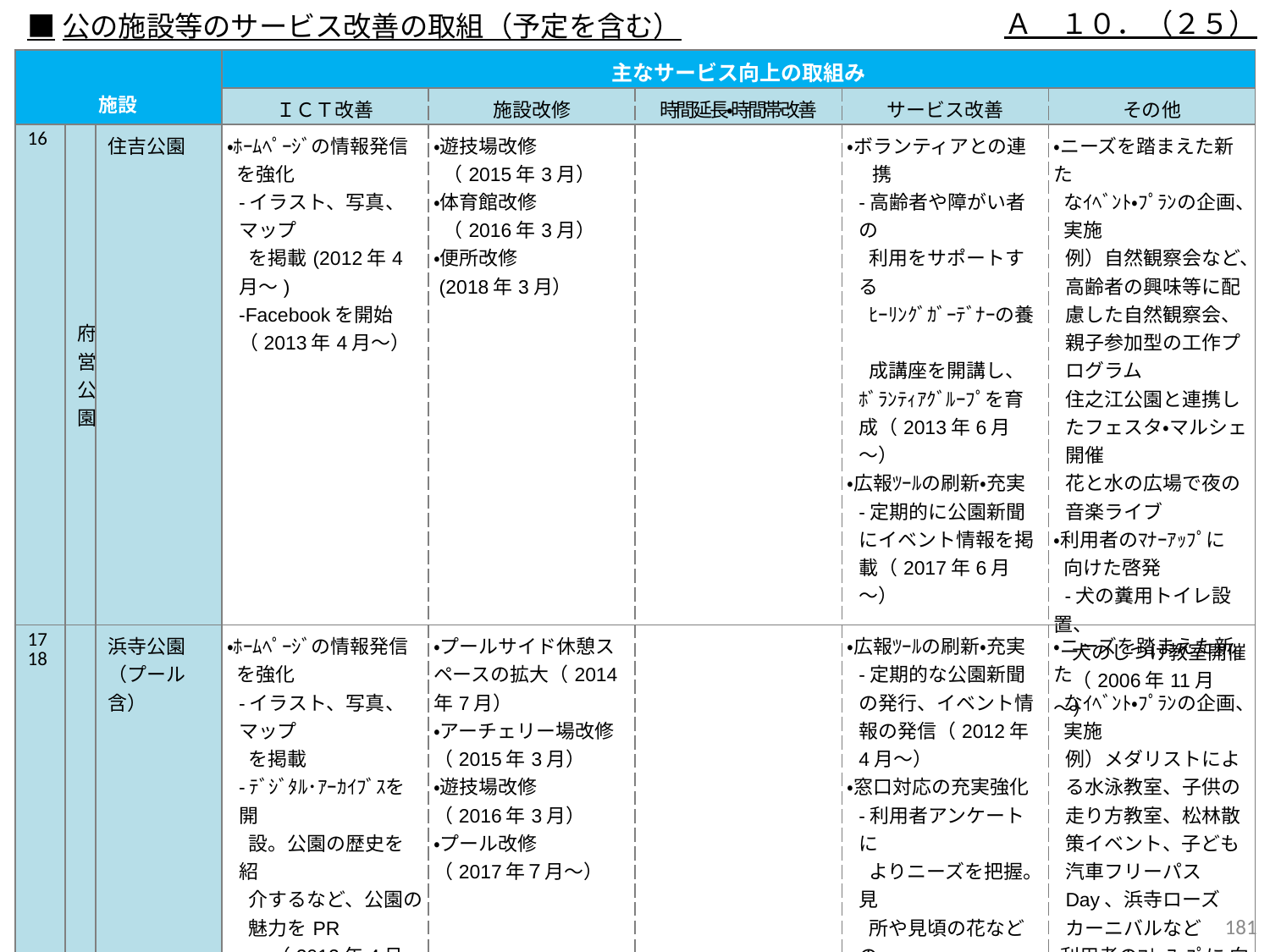

Ａ　１０．（２５）
■公の施設等のサービス改善の取組（予定を含む）
| 施設 |  |  | 主なサービス向上の取組み |  |  |  |  |
| --- | --- | --- | --- | --- | --- | --- | --- |
|  |  |  | ＩＣＴ改善 | 施設改修 | 時間延長・時間帯改善 | サービス改善 | その他 |
| 16 | 府営公園 | 住吉公園 | ・ﾎｰﾑﾍﾟｰｼﾞの情報発信 を強化 -イラスト、写真、マップ を掲載(2012年4月～) -Facebookを開始（2013年4月～） | ・遊技場改修 （2015年3月） ・体育館改修 （2016年3月） ・便所改修 (2018年3月） |  | ・ボランティアとの連携 -高齢者や障がい者の 利用をサポートする ﾋｰﾘﾝｸﾞｶﾞｰﾃﾞﾅｰの養　 成講座を開講し、ﾎﾞﾗﾝﾃｨｱｸﾞﾙｰﾌﾟを育成（2013年6月～） ・広報ﾂｰﾙの刷新・充実 -定期的に公園新聞にイベント情報を掲載（2017年6月～） | ・ニーズを踏まえた新た なｲﾍﾞﾝﾄ・ﾌﾟﾗﾝの企画、 実施 例）自然観察会など、高齢者の興味等に配慮した自然観察会、親子参加型の工作プログラム 住之江公園と連携したフェスタ・マルシェ開催 花と水の広場で夜の音楽ライブ ・利用者のﾏﾅｰｱｯﾌﾟに 向けた啓発 -犬の糞用トイレ設置、 犬のしつけ教室開催 （2006年11月～） |
| 17 18 |  | 浜寺公園 （プール含） | ・ﾎｰﾑﾍﾟｰｼﾞの情報発信 を強化 -イラスト、写真、マップ を掲載 -ﾃﾞｼﾞﾀﾙ･ｱｰｶｲﾌﾞｽを開 設。公園の歴史を紹 介するなど、公園の 魅力をPR （2012年4月～） | ・プールサイド休憩スペースの拡大（2014年7月） ・アーチェリー場改修 （2015年3月） ・遊技場改修 （2016年3月） ・プール改修 （2017年７月～） |  | ・広報ﾂｰﾙの刷新・充実 -定期的な公園新聞の発行、イベント情報の発信（2012年4月～） ・窓口対応の充実強化 -利用者アンケートに よりニーズを把握。見 所や見頃の花などの 情報を職員で共有し、 問合せに対応 ・公園パンフレットの多 言語化（2014年4月～） | ・ニーズを踏まえた新た なｲﾍﾞﾝﾄ・ﾌﾟﾗﾝの企画、 実施 例）メダリストによる水泳教室、子供の走り方教室、松林散策イベント、子ども汽車フリーパスDay、浜寺ローズカーニバルなど ・利用者のﾏﾅｰｱｯﾌﾟに 向けた啓発 -遊具等の利用を巡視やﾎｰﾑﾍﾟｰｼﾞで注意 喚起 |
181